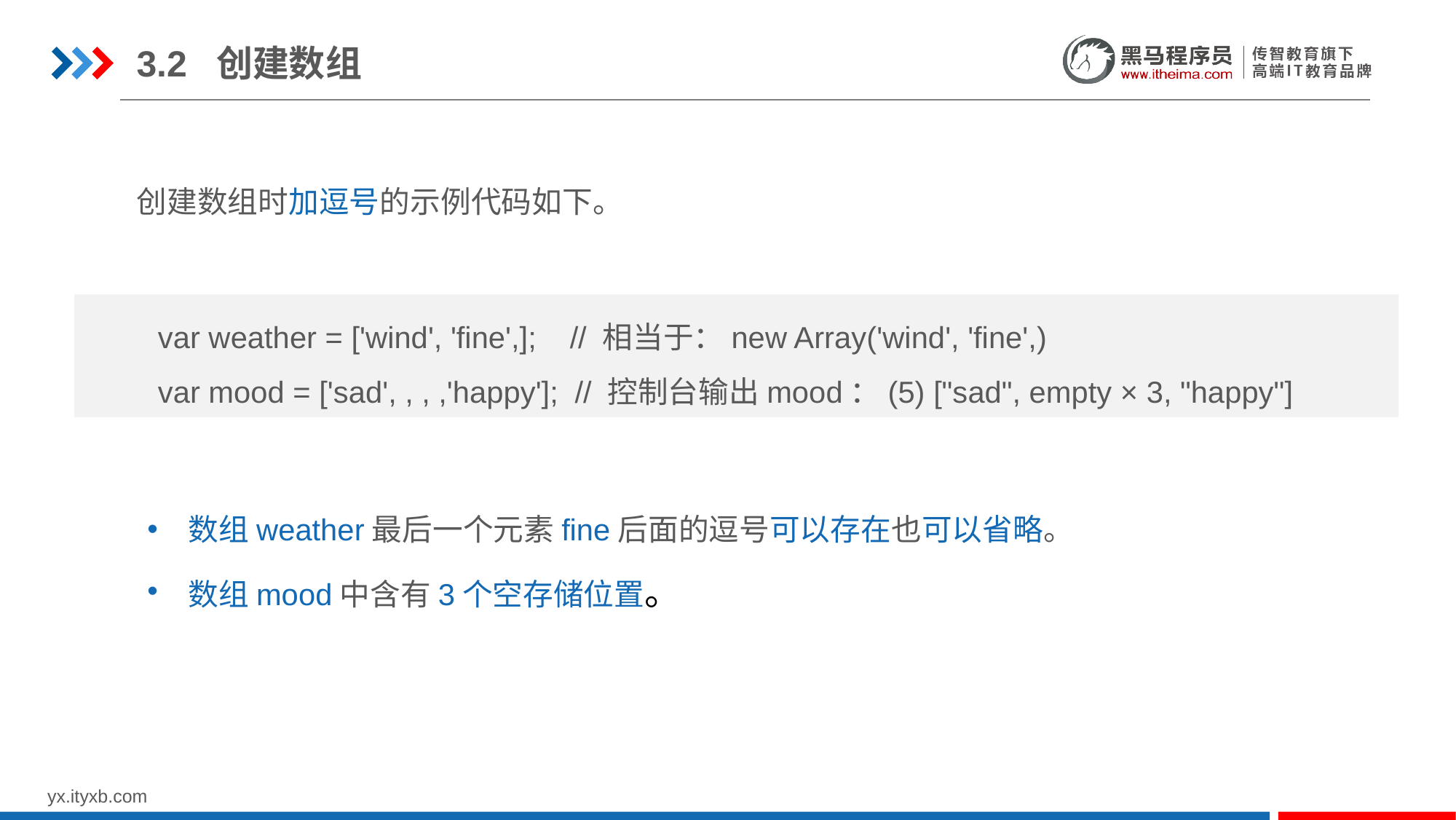

3.2  创建数组
创建数组时加逗号的示例代码如下。
var weather = ['wind', 'fine',];    // 相当于：new Array('wind', 'fine',)
var mood = ['sad', , , ,'happy'];  // 控制台输出mood：(5) ["sad", empty × 3, "happy"]

数组weather最后一个元素fine后面的逗号可以存在也可以省略。
数组mood中含有3个空存储位置。